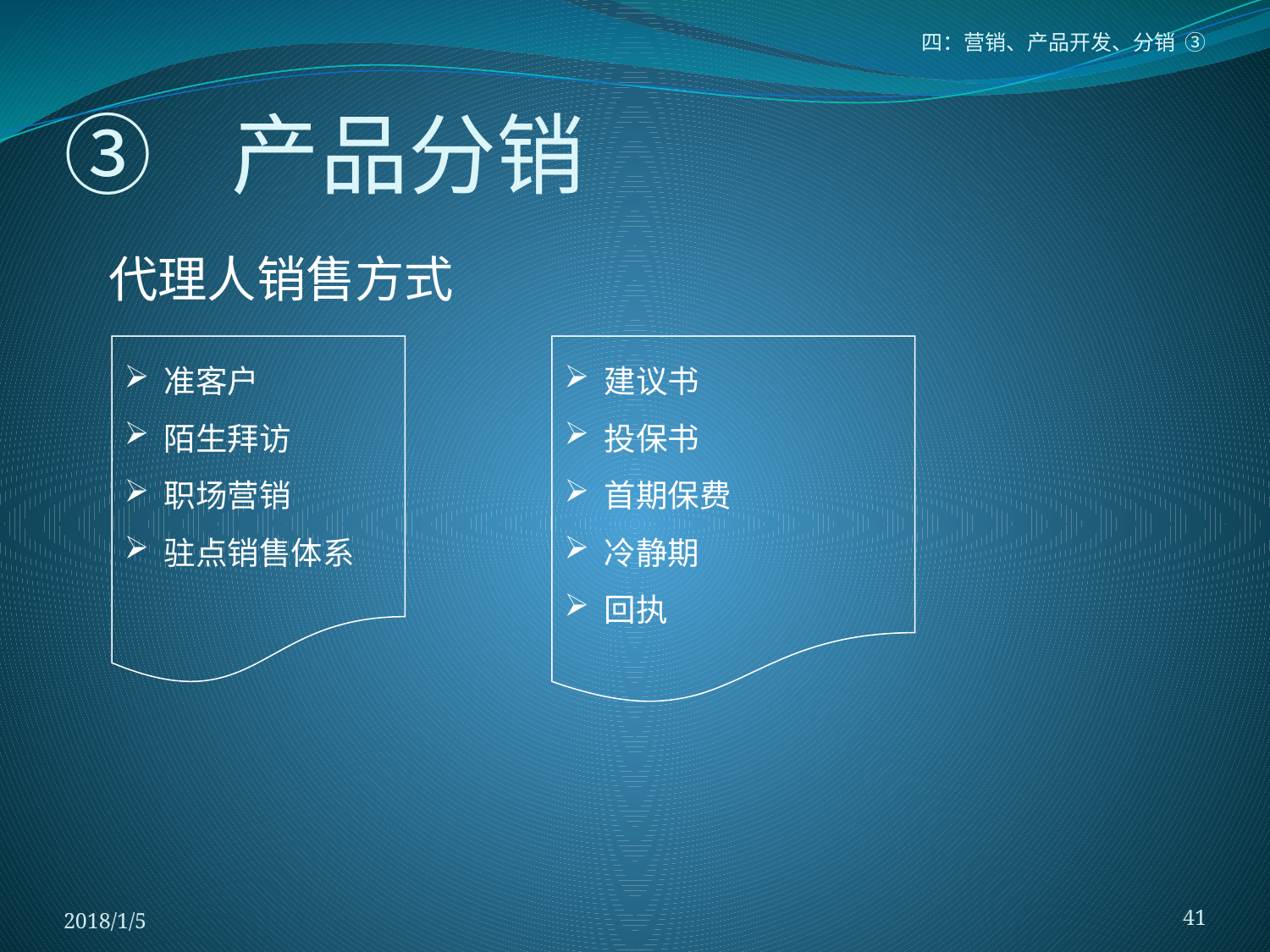

四：营销、产品开发、分销  ③
# ③   产品分销
代理人销售方式
准客户
陌生拜访
职场营销
驻点销售体系

建议书
投保书
首期保费
冷静期
回执

2018/1/5
41